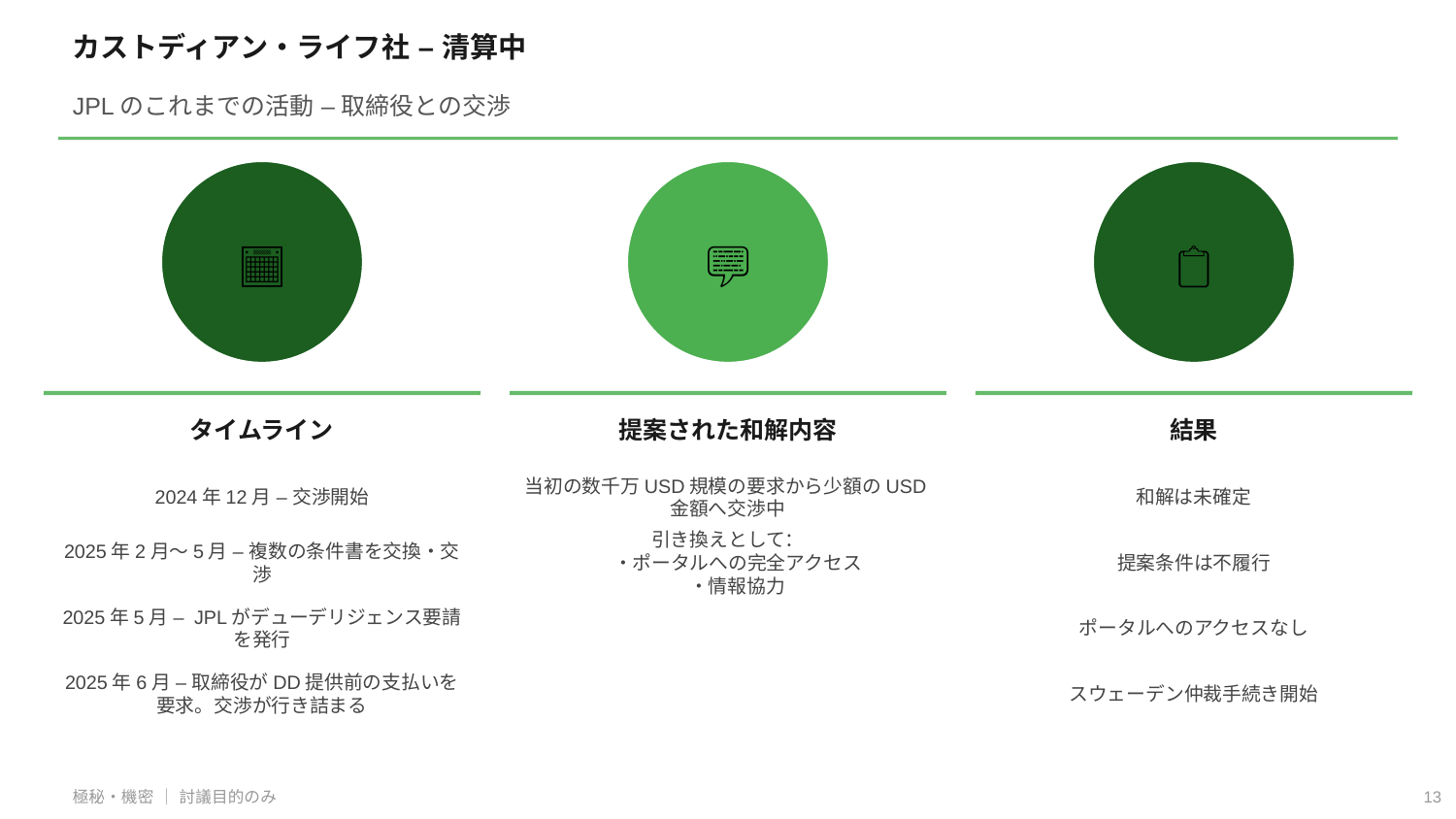

カストディアン・ライフ社 – 清算中
JPLのこれまでの活動 – 取締役との交渉

📅

💬

📋

タイムライン
提案された和解内容
結果
2024年12月 – 交渉開始
当初の数千万USD規模の要求から少額のUSD金額へ交渉中
和解は未確定
2025年2月〜5月 – 複数の条件書を交換・交渉
引き換えとして：
　・ポータルへの完全アクセス
　・情報協力
提案条件は不履行
2025年5月 – JPLがデューデリジェンス要請を発行
ポータルへのアクセスなし
2025年6月 – 取締役がDD提供前の支払いを要求。交渉が行き詰まる
スウェーデン仲裁手続き開始
極秘・機密 ｜ 討議目的のみ
13